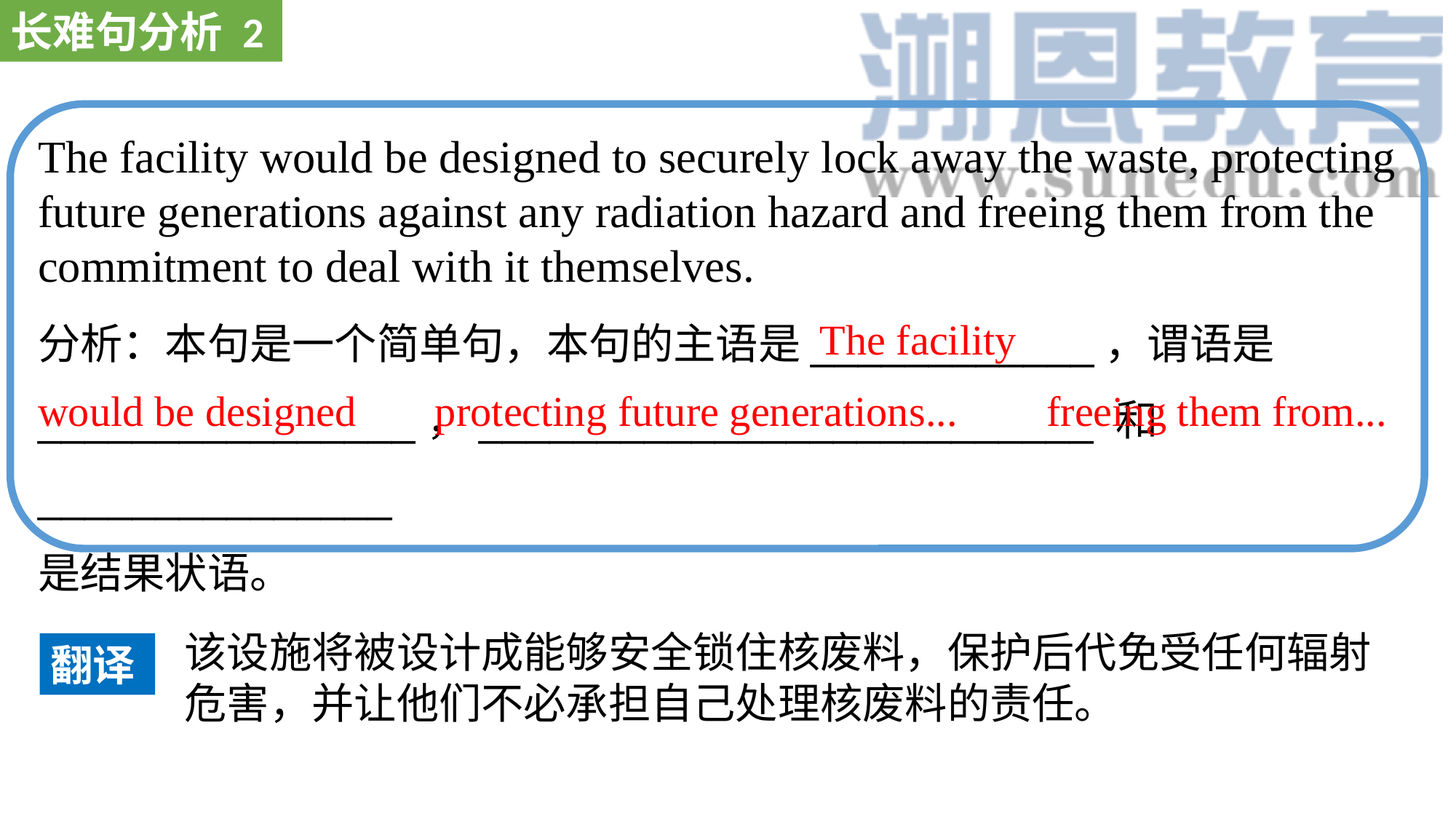

长难句分析 2

The facility would be designed to securely lock away the waste, protecting future generations against any radiation hazard and freeing them from the commitment to deal with it themselves.
分析：本句是一个简单句，本句的主语是____________，谓语是________________，__________________________ 和 _______________
是结果状语。
The facility
would be designed
protecting future generations...
freeing them from...
该设施将被设计成能够安全锁住核废料，保护后代免受任何辐射危害，并让他们不必承担自己处理核废料的责任。

翻译